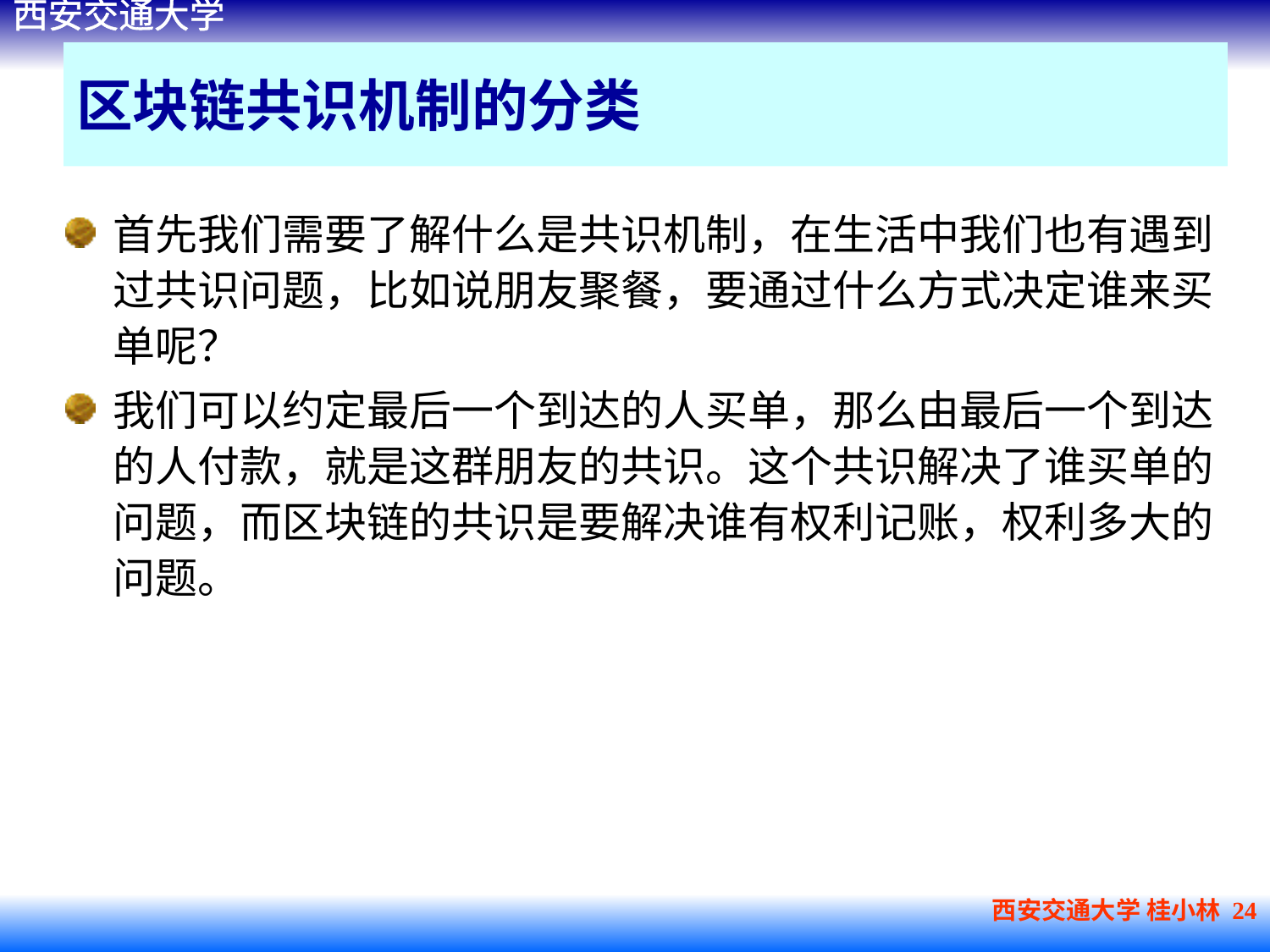

# 区块链共识机制的分类
首先我们需要了解什么是共识机制，在生活中我们也有遇到过共识问题，比如说朋友聚餐，要通过什么方式决定谁来买单呢？
我们可以约定最后一个到达的人买单，那么由最后一个到达的人付款，就是这群朋友的共识。这个共识解决了谁买单的问题，而区块链的共识是要解决谁有权利记账，权利多大的问题。

西安交通大学 桂小林 24